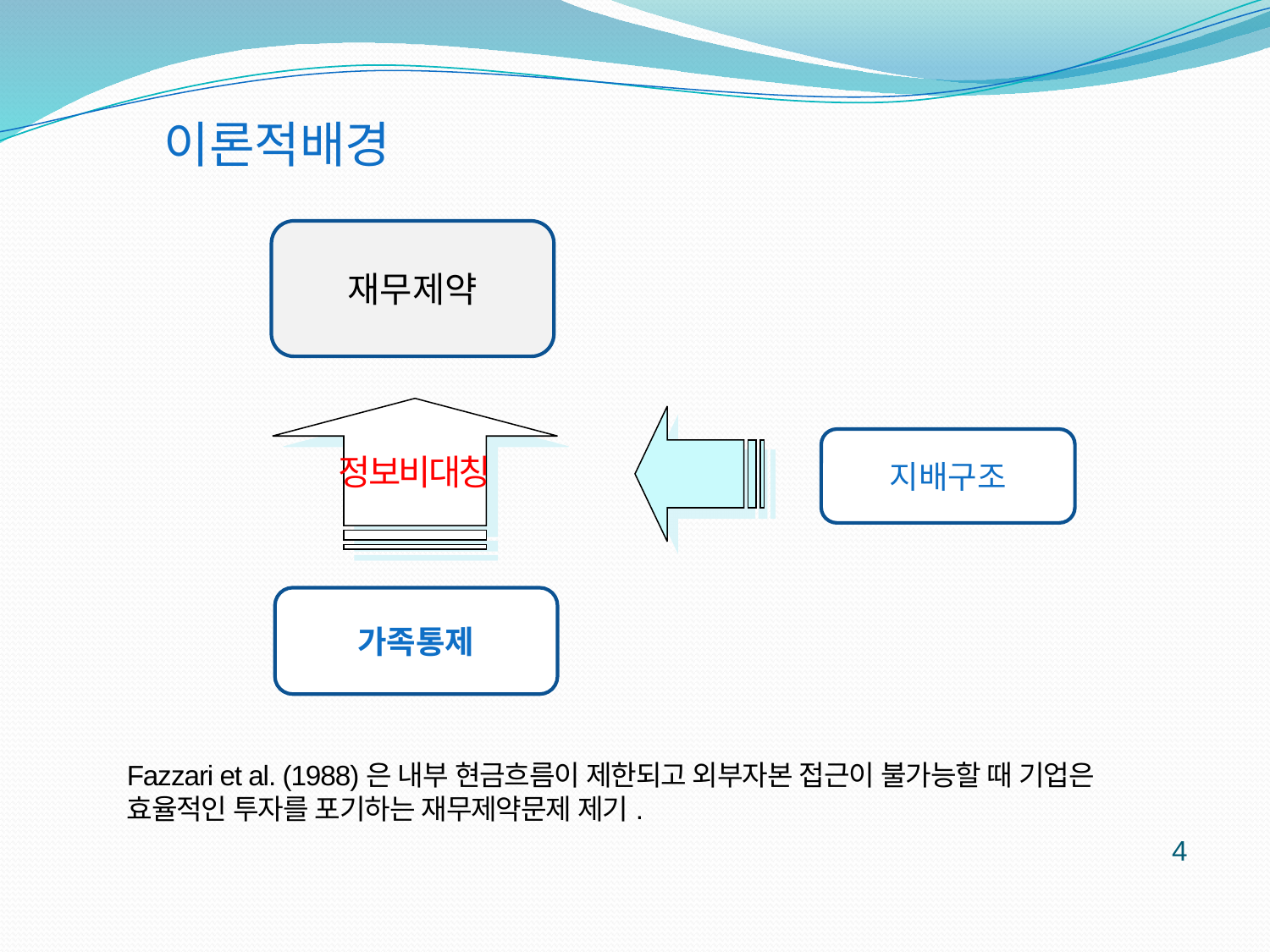

# 이론적배경
재무제약
정보비대칭

지배구조
가족통제
Fazzari et al. (1988)은 내부 현금흐름이 제한되고 외부자본 접근이 불가능할 때 기업은 효율적인 투자를 포기하는 재무제약문제 제기.
4